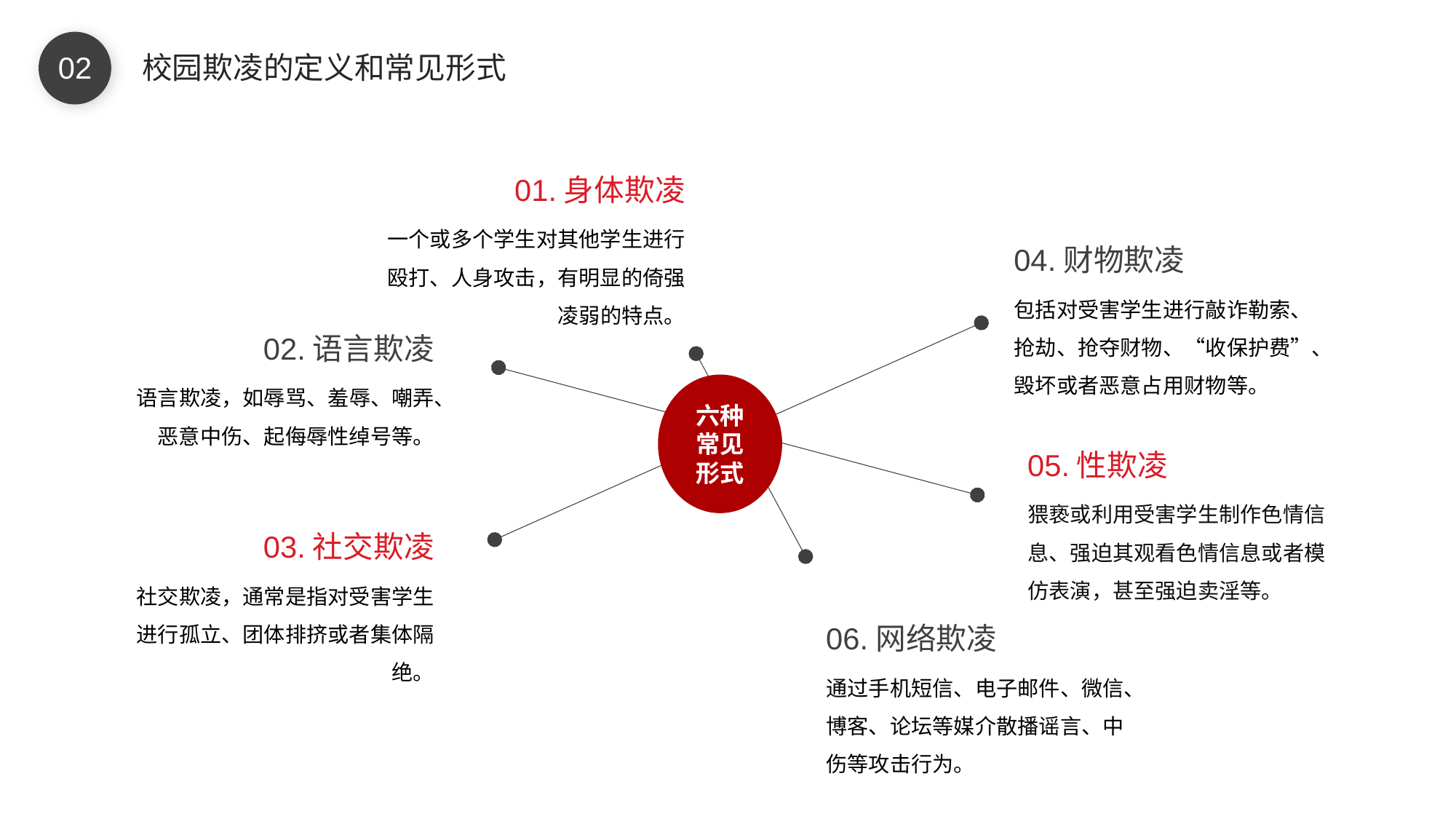

BY YUSHEN

02
校园欺凌的定义和常见形式
01.身体欺凌
一个或多个学生对其他学生进行殴打、人身攻击，有明显的倚强凌弱的特点。
04.财物欺凌
包括对受害学生进行敲诈勒索、抢劫、抢夺财物、“收保护费”、毁坏或者恶意占用财物等。
02.语言欺凌
语言欺凌，如辱骂、羞辱、嘲弄、恶意中伤、起侮辱性绰号等。
六种
常见形式
05.性欺凌
猥亵或利用受害学生制作色情信息、强迫其观看色情信息或者模仿表演，甚至强迫卖淫等。
03.社交欺凌
社交欺凌，通常是指对受害学生进行孤立、团体排挤或者集体隔绝。
06.网络欺凌
通过手机短信、电子邮件、微信、博客、论坛等媒介散播谣言、中伤等攻击行为。